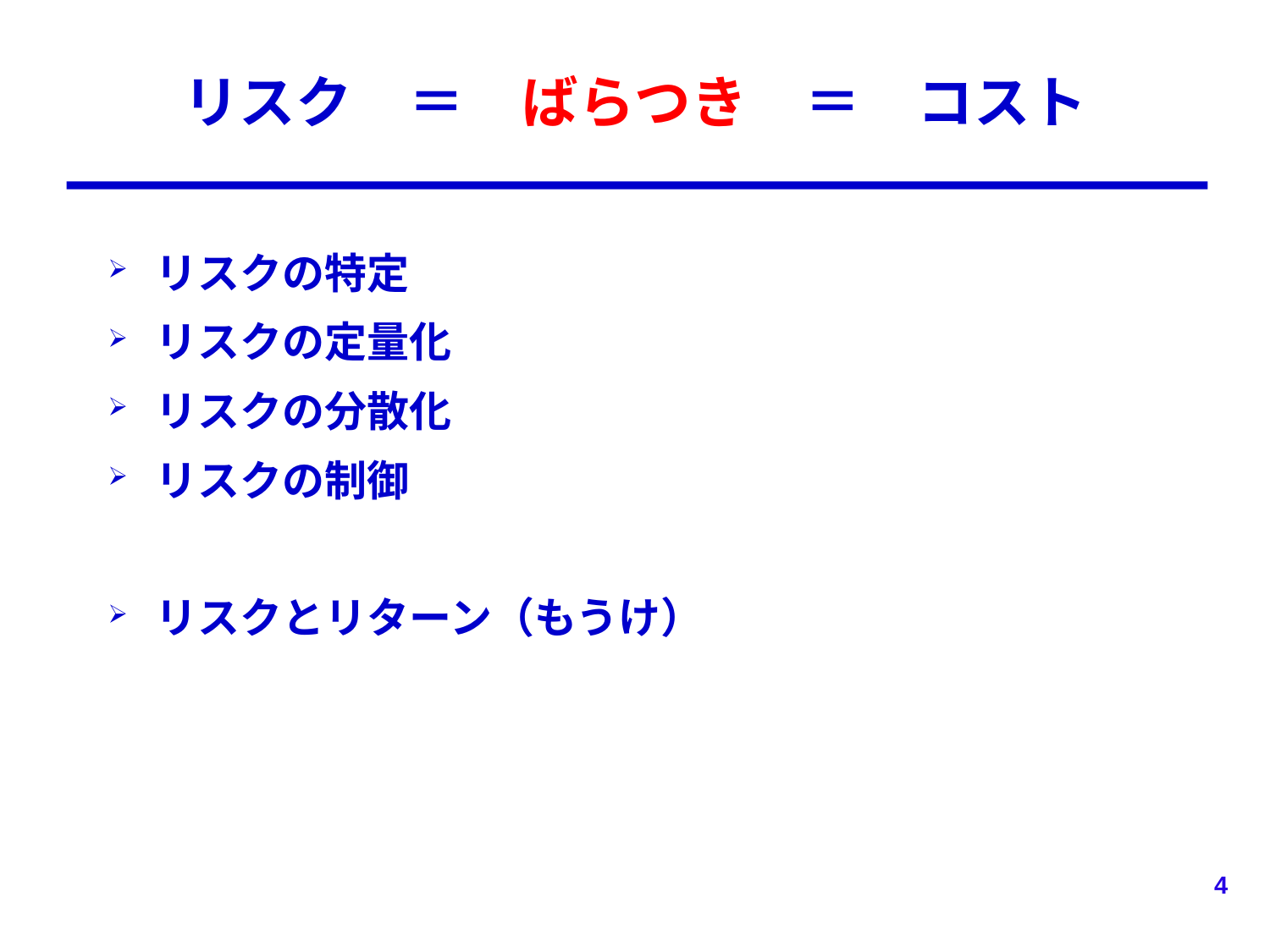

# リスク　＝　ばらつき　＝　コスト
リスクの特定
リスクの定量化
リスクの分散化
リスクの制御

リスクとリターン（もうけ）
4